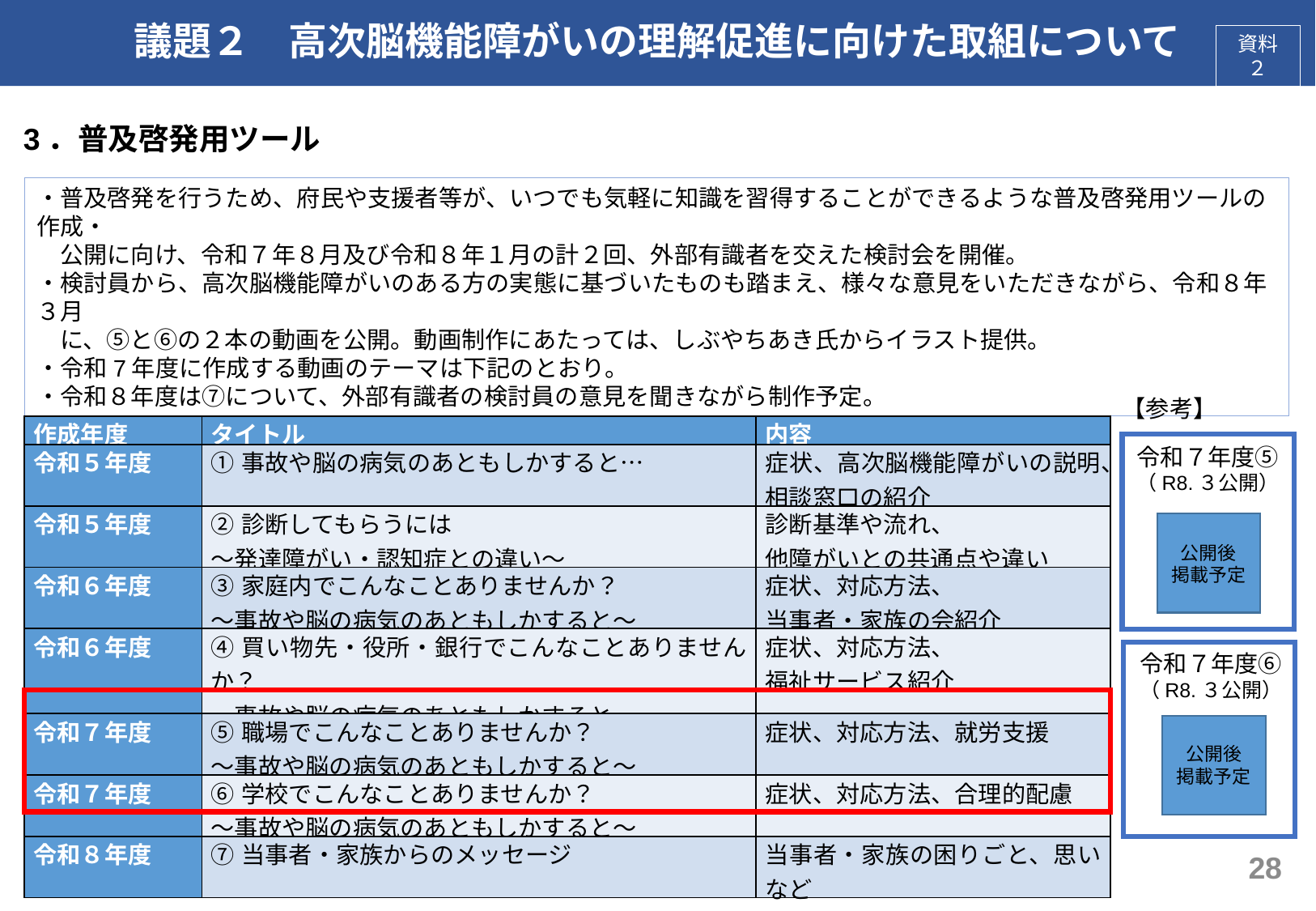

# 議題２　高次脳機能障がいの理解促進に向けた取組について
資料２
3．普及啓発用ツール
・普及啓発を行うため、府民や支援者等が、いつでも気軽に知識を習得することができるような普及啓発用ツールの作成・
　公開に向け、令和７年８月及び令和８年１月の計２回、外部有識者を交えた検討会を開催。
・検討員から、高次脳機能障がいのある方の実態に基づいたものも踏まえ、様々な意見をいただきながら、令和８年３月
　に、⑤と⑥の２本の動画を公開。動画制作にあたっては、しぶやちあき氏からイラスト提供。
・令和7年度に作成する動画のテーマは下記のとおり。
・令和８年度は⑦について、外部有識者の検討員の意見を聞きながら制作予定。
【参考】

令和７年度⑤
（R8.３公開）

令和７年度⑥
（R8.３公開）
| 作成年度 | タイトル | 内容 |
| --- | --- | --- |
| 令和５年度 | ①事故や脳の病気のあともしかすると… | 症状、高次脳機能障がいの説明、 相談窓口の紹介 |
| 令和５年度 | ②診断してもらうには ～発達障がい・認知症との違い～ | 診断基準や流れ、 他障がいとの共通点や違い |
| 令和６年度 | ③家庭内でこんなことありませんか？ ～事故や脳の病気のあともしかすると～ | 症状、対応方法、 当事者・家族の会紹介 |
| 令和６年度 | ④買い物先・役所・銀行でこんなことありませんか？ ～事故や脳の病気のあともしかすると～ | 症状、対応方法、 福祉サービス紹介 |
| 令和７年度 | ⑤職場でこんなことありませんか？ ～事故や脳の病気のあともしかすると～ | 症状、対応方法、就労支援 |
| 令和７年度 | ⑥学校でこんなことありませんか？ ～事故や脳の病気のあともしかすると～ | 症状、対応方法、合理的配慮 |
| 令和８年度 | ⑦当事者・家族からのメッセージ | 当事者・家族の困りごと、思いなど |
公開後
掲載予定

公開後
掲載予定
28